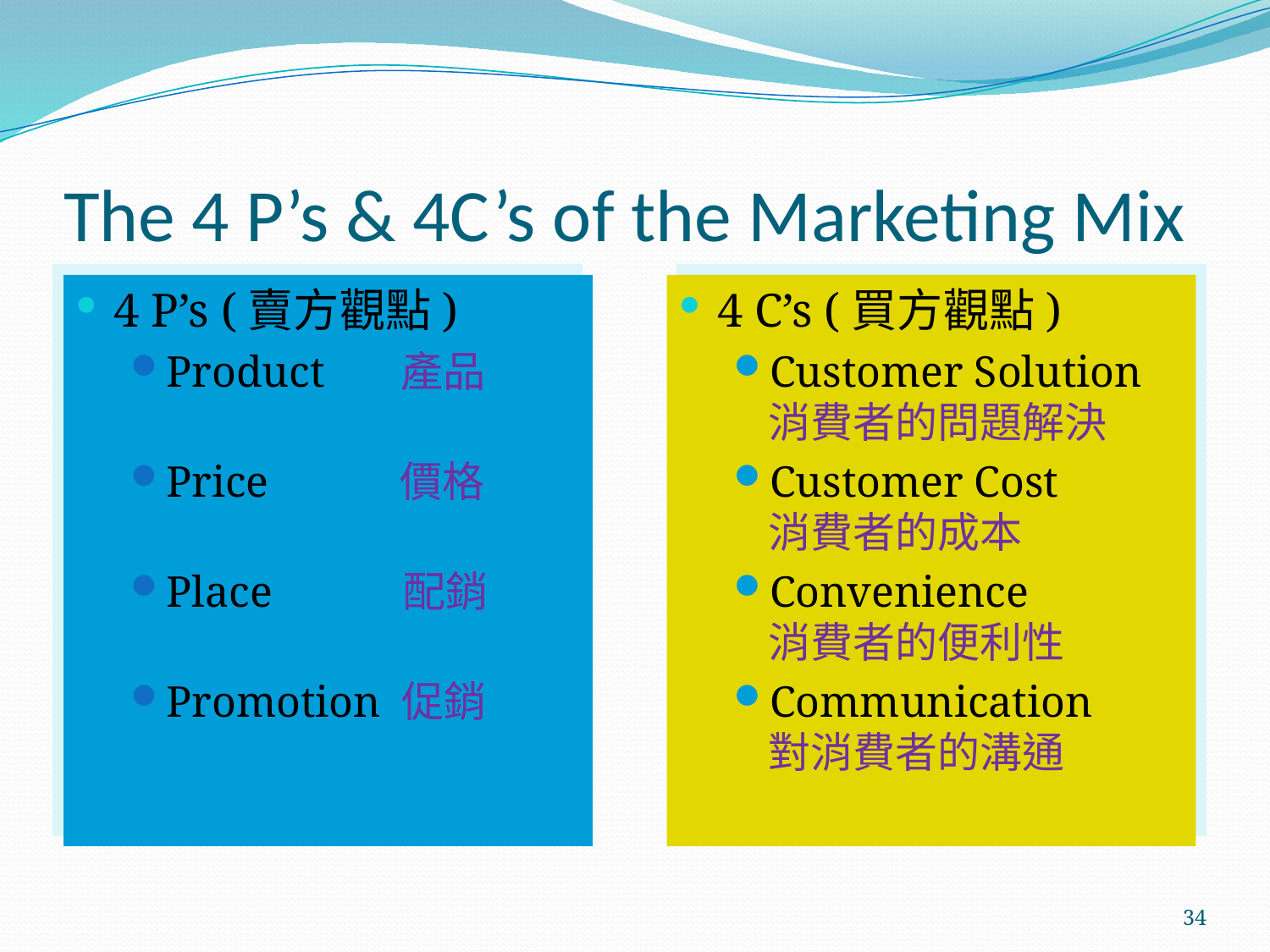

# The 4 P’s & 4C’s of the Marketing Mix
4 P’s (賣方觀點)
Product      產品
Price           價格
Place           配銷
Promotion 促銷
4 C’s (買方觀點)
Customer Solution
消費者的問題解決
Customer Cost
消費者的成本
Convenience
消費者的便利性
Communication
對消費者的溝通
34